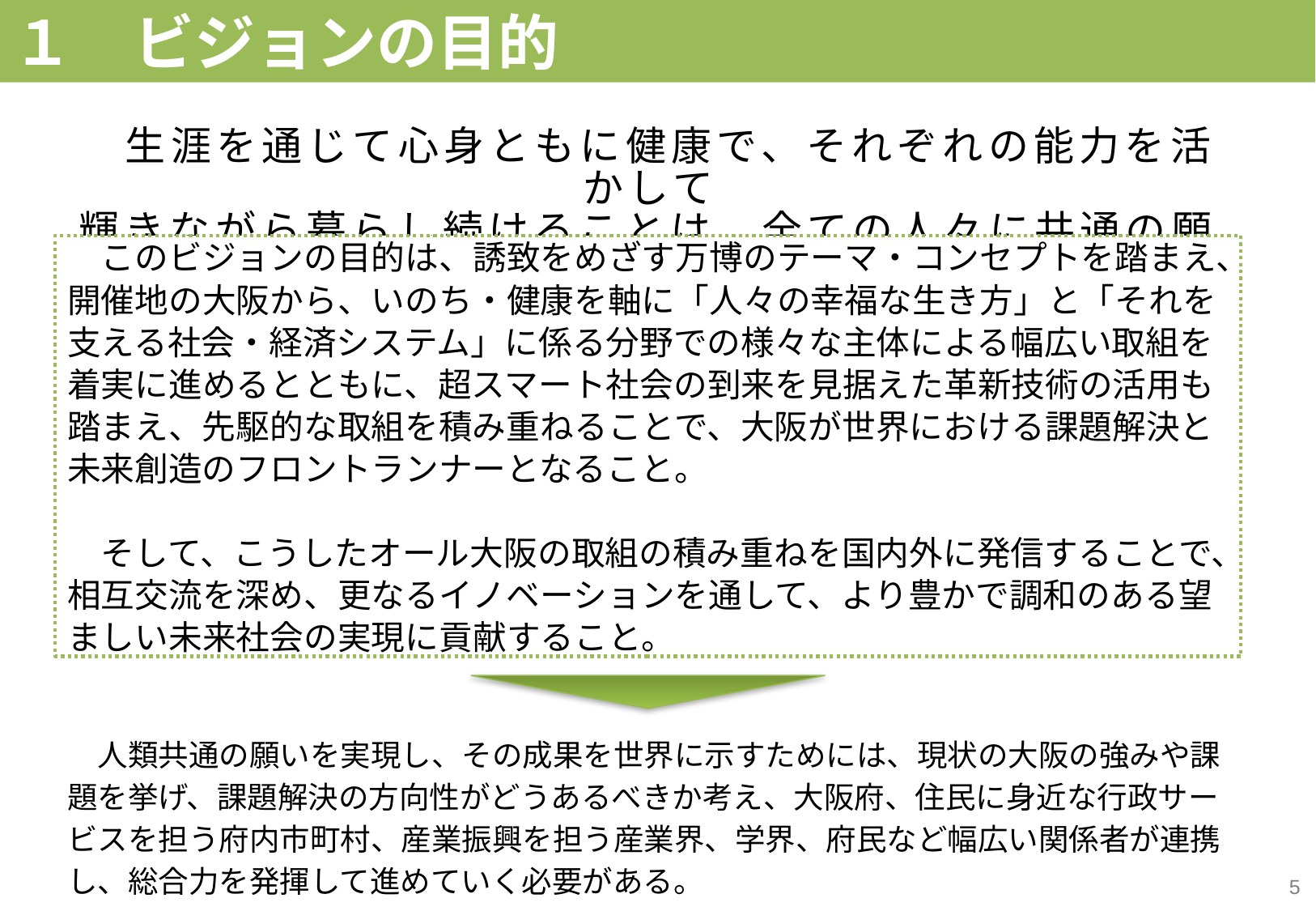

# １　ビジョンの目的
　生涯を通じて心身ともに健康で、それぞれの能力を活かして
輝きながら暮らし続けることは、全ての人々に共通の願い。
　このビジョンの目的は、誘致をめざす万博のテーマ・コンセプトを踏まえ、開催地の大阪から、いのち・健康を軸に「人々の幸福な生き方」と「それを支える社会・経済システム」に係る分野での様々な主体による幅広い取組を着実に進めるとともに、超スマート社会の到来を見据えた革新技術の活用も踏まえ、先駆的な取組を積み重ねることで、大阪が世界における課題解決と未来創造のフロントランナーとなること。

　そして、こうしたオール大阪の取組の積み重ねを国内外に発信することで、相互交流を深め、更なるイノベーションを通して、より豊かで調和のある望ましい未来社会の実現に貢献すること。

　人類共通の願いを実現し、その成果を世界に示すためには、現状の大阪の強みや課題を挙げ、課題解決の方向性がどうあるべきか考え、大阪府、住民に身近な行政サービスを担う府内市町村、産業振興を担う産業界、学界、府民など幅広い関係者が連携し、総合力を発揮して進めていく必要がある。
5